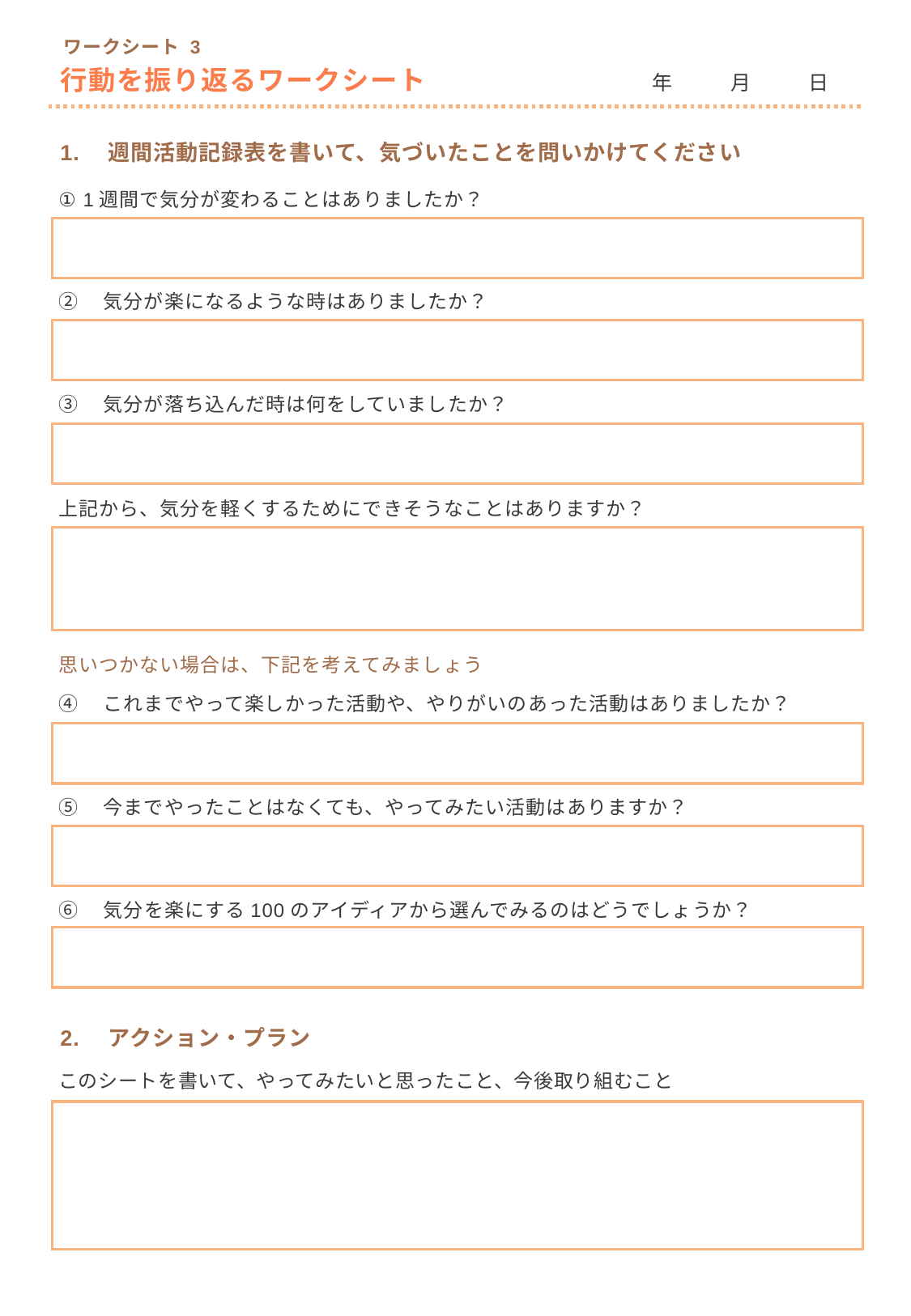

ワークシート 3
行動を振り返るワークシート

　年　　  月　  　日
1.　週間活動記録表を書いて、気づいたことを問いかけてください
① 1週間で気分が変わることはありましたか？

②　気分が楽になるような時はありましたか？

③　気分が落ち込んだ時は何をしていましたか？

上記から、気分を軽くするためにできそうなことはありますか？

思いつかない場合は、下記を考えてみましょう
④　これまでやって楽しかった活動や、やりがいのあった活動はありましたか？

⑤　今までやったことはなくても、やってみたい活動はありますか？

⑥　気分を楽にする100のアイディアから選んでみるのはどうでしょうか？

2.　アクション・プラン
このシートを書いて、やってみたいと思ったこと、今後取り組むこと